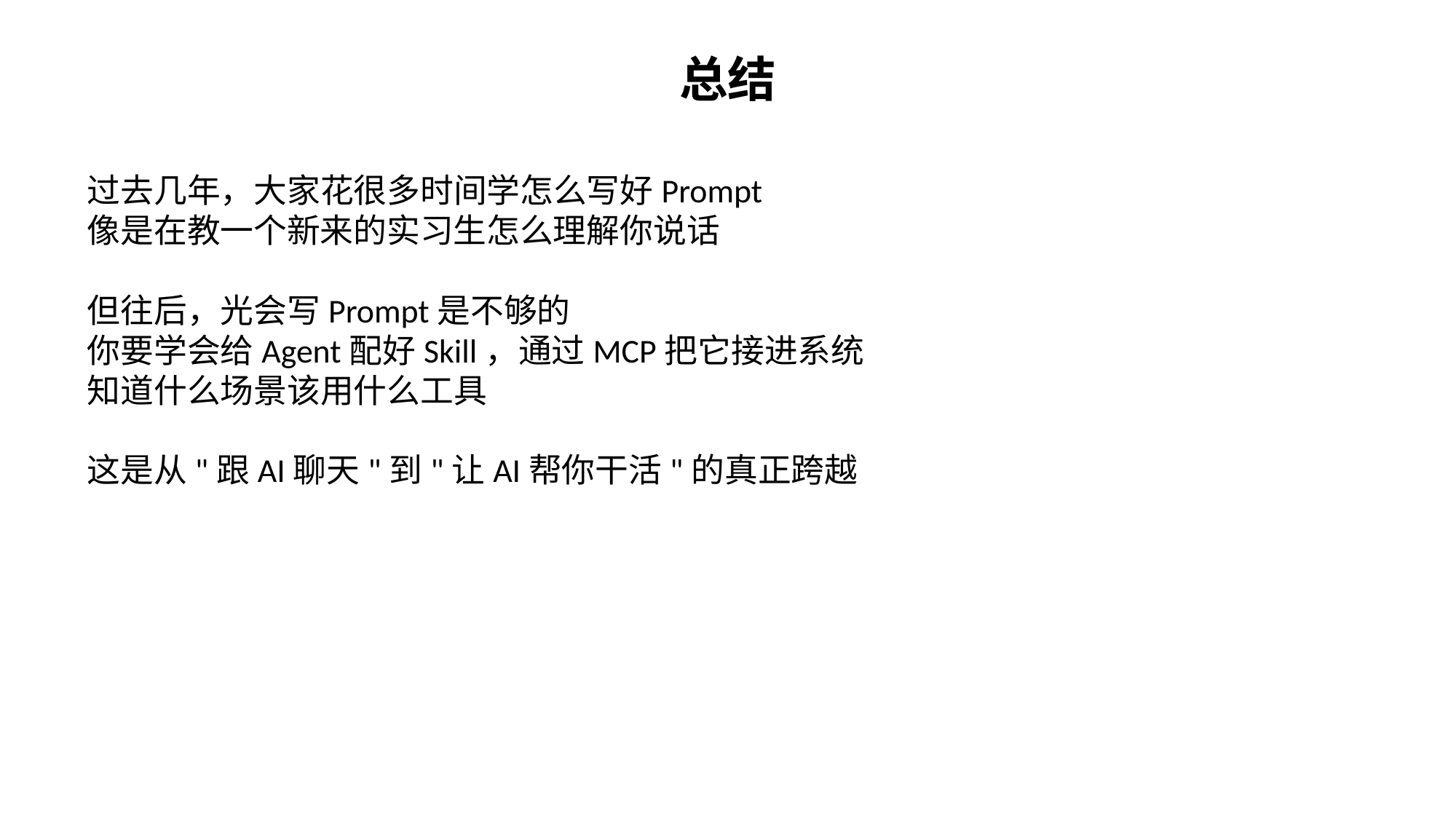

总结
过去几年，大家花很多时间学怎么写好Prompt
像是在教一个新来的实习生怎么理解你说话

但往后，光会写Prompt是不够的
你要学会给Agent配好Skill，通过MCP把它接进系统
知道什么场景该用什么工具

这是从"跟AI聊天"到"让AI帮你干活"的真正跨越